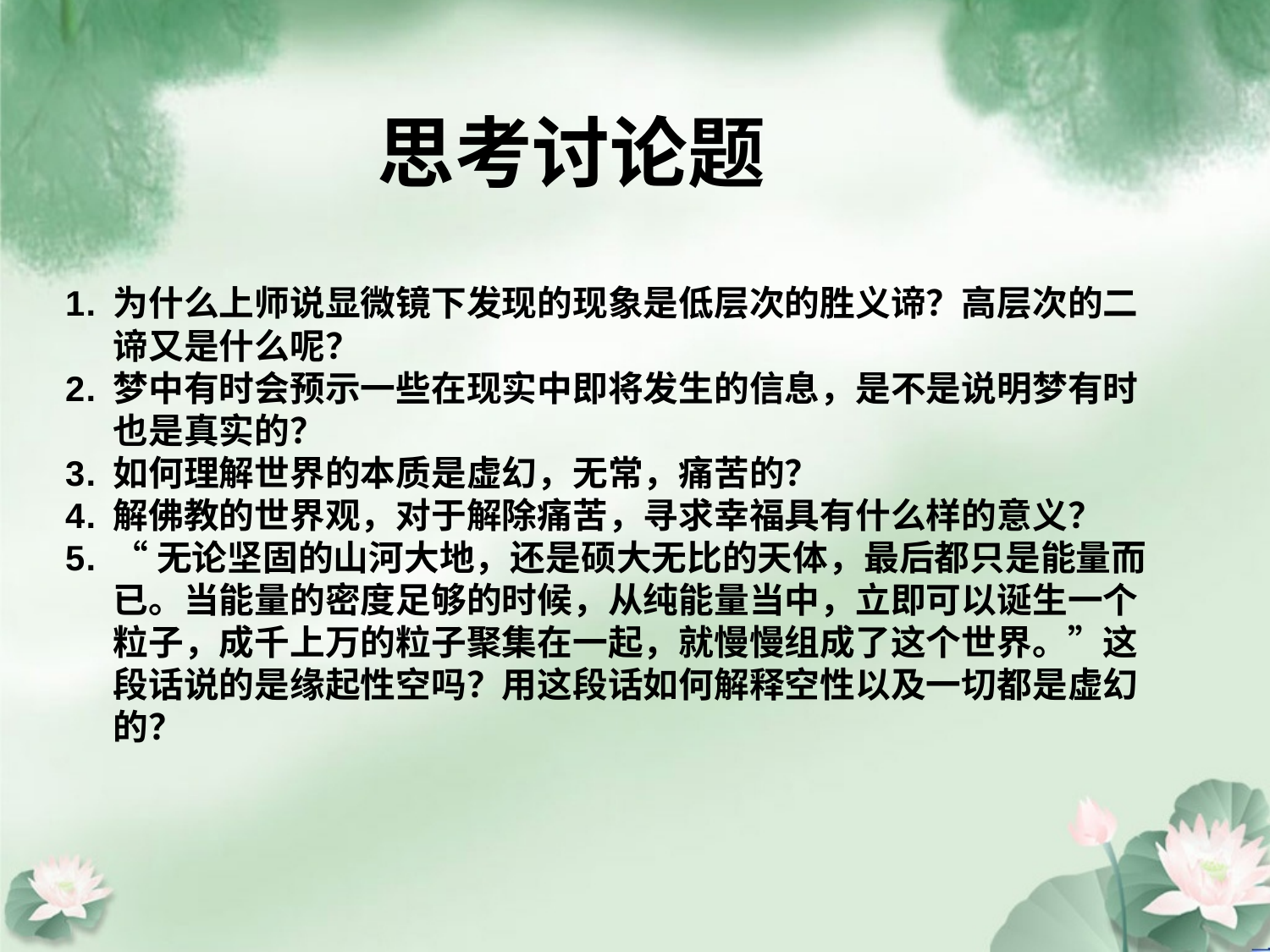

# 思考讨论题

为什么上师说显微镜下发现的现象是低层次的胜义谛？高层次的二谛又是什么呢？
梦中有时会预示一些在现实中即将发生的信息，是不是说明梦有时也是真实的？
如何理解世界的本质是虚幻，无常，痛苦的？
解佛教的世界观，对于解除痛苦，寻求幸福具有什么样的意义？
“无论坚固的山河大地，还是硕大无比的天体，最后都只是能量而已。当能量的密度足够的时候，从纯能量当中，立即可以诞生一个粒子，成千上万的粒子聚集在一起，就慢慢组成了这个世界。”这段话说的是缘起性空吗？用这段话如何解释空性以及一切都是虚幻的？